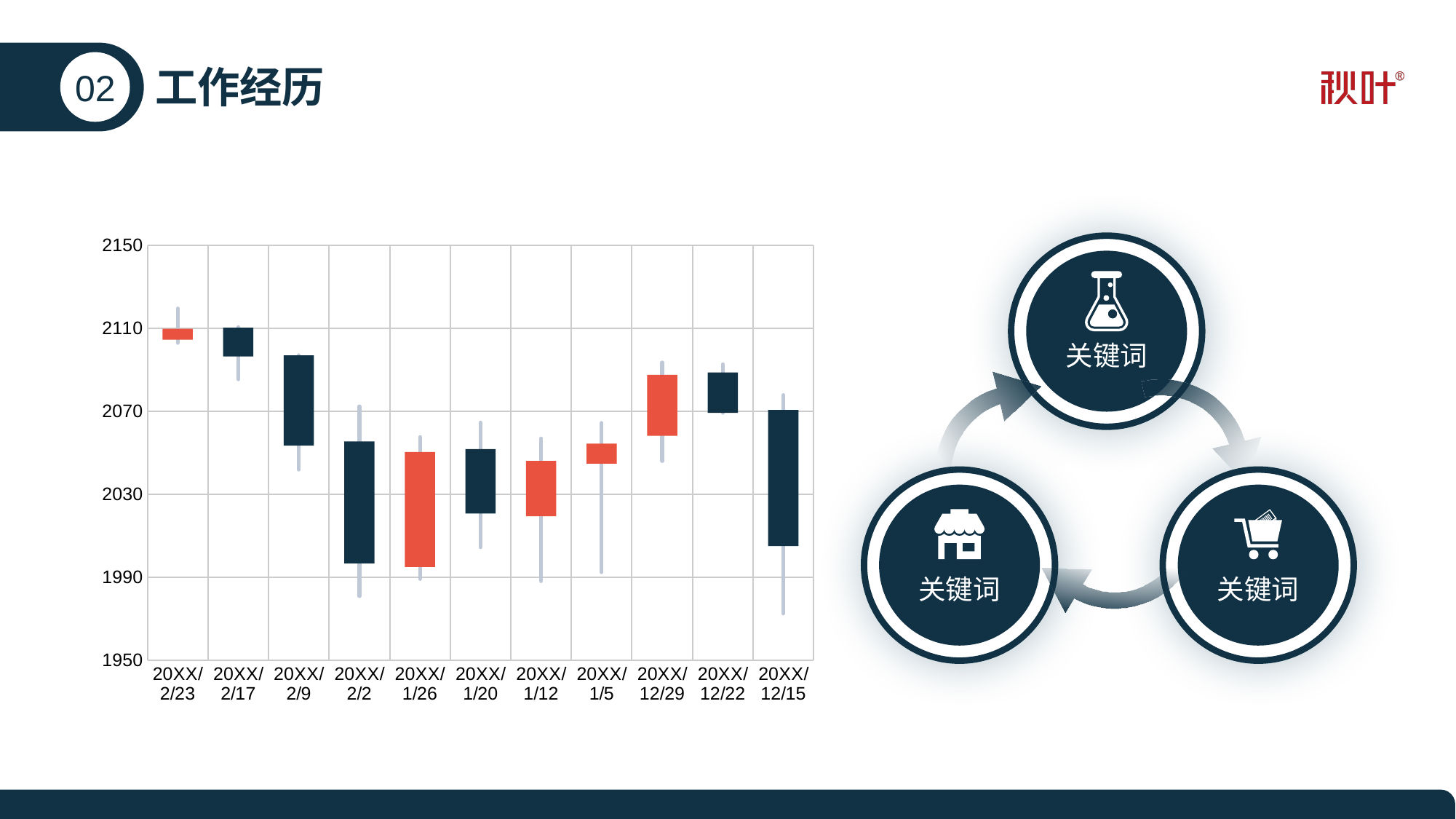

02
# 工作经历

[unsupported chart]

关键词

关键词
关键词